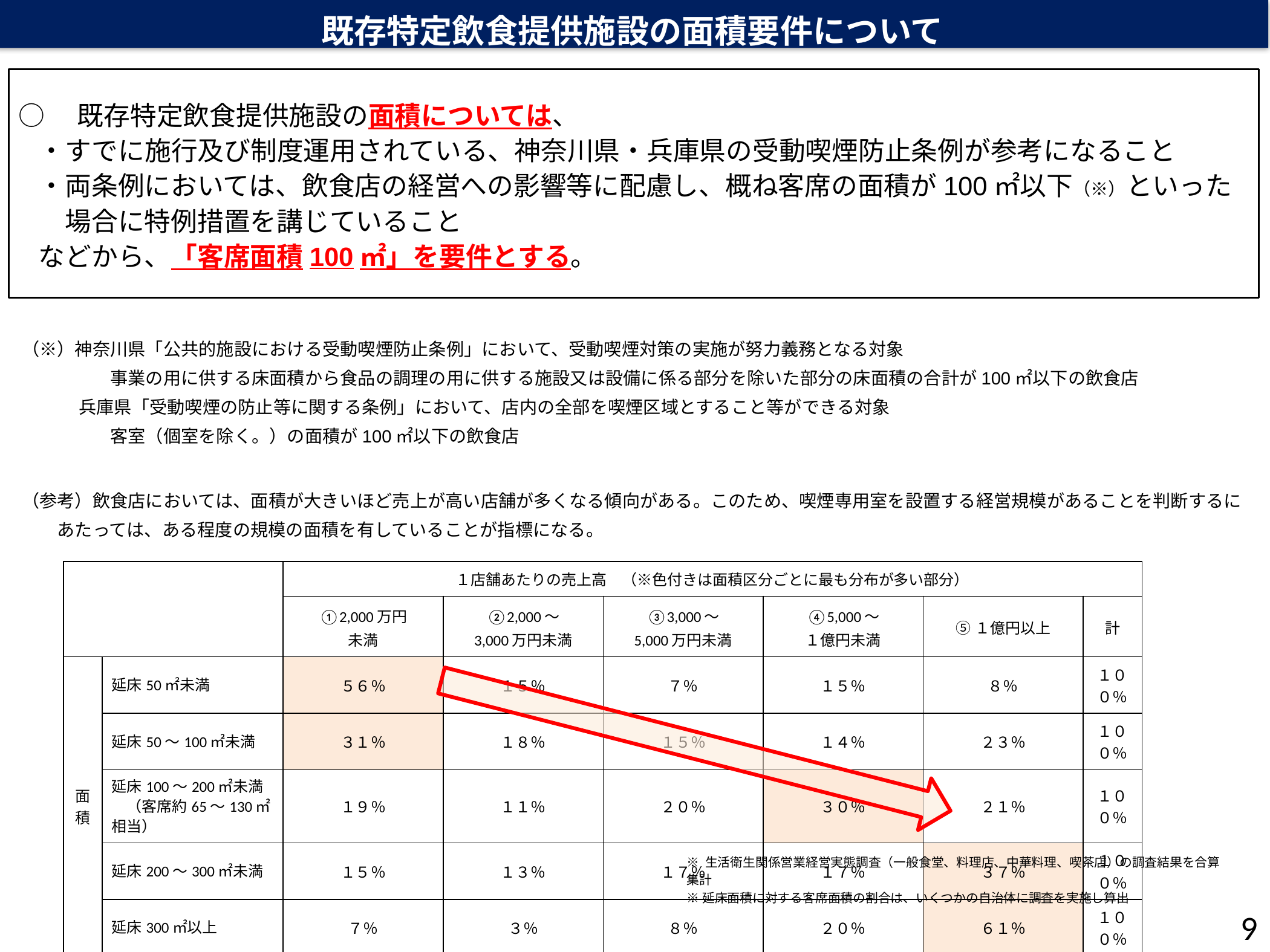

既存特定飲食提供施設の面積要件について
 ○　既存特定飲食提供施設の面積については、
　・すでに施行及び制度運用されている、神奈川県・兵庫県の受動喫煙防止条例が参考になること
　・両条例においては、飲食店の経営への影響等に配慮し、概ね客席の面積が100㎡以下（※）といった
　　場合に特例措置を講じていること
　などから、「客席面積100㎡」を要件とする。
（※）神奈川県「公共的施設における受動喫煙防止条例」において、受動喫煙対策の実施が努力義務となる対象
　　　　　事業の用に供する床面積から食品の調理の用に供する施設又は設備に係る部分を除いた部分の床面積の合計が100㎡以下の飲食店
　　　 兵庫県「受動喫煙の防止等に関する条例」において、店内の全部を喫煙区域とすること等ができる対象
　　　　　客室（個室を除く。）の面積が100㎡以下の飲食店
（参考）飲食店においては、面積が大きいほど売上が高い店舗が多くなる傾向がある。このため、喫煙専用室を設置する経営規模があることを判断するに
　　あたっては、ある程度の規模の面積を有していることが指標になる。
|  |  | １店舗あたりの売上高　（※色付きは面積区分ごとに最も分布が多い部分） |  |  |  |  |  |
| --- | --- | --- | --- | --- | --- | --- | --- |
|  |  | ①2,000万円 未満 | ②2,000～ 3,000万円未満 | ③3,000～ 5,000万円未満 | ④5,000～ １億円未満 | ⑤１億円以上 | 計 |
| 面積 | 延床50㎡未満 | ５６％ | １５％ | ７％ | １５％ | ８％ | １００％ |
|  | 延床50～100㎡未満 | ３１％ | １８％ | １５％ | １４％ | ２３％ | １００％ |
|  | 延床100～200㎡未満 　（客席約65～130㎡相当） | １９％ | １１％ | ２０％ | ３０％ | ２１％ | １００％ |
|  | 延床200～300㎡未満 | １５％ | １３％ | １７％ | １７％ | ３７％ | １００％ |
|  | 延床300㎡以上 | ７％ | ３％ | ８％ | ２０％ | ６１％ | １００％ |

※ 生活衛生関係営業経営実態調査（一般食堂、料理店、中華料理、喫茶店）の調査結果を合算集計
※延床面積に対する客席面積の割合は、いくつかの自治体に調査を実施し算出
9